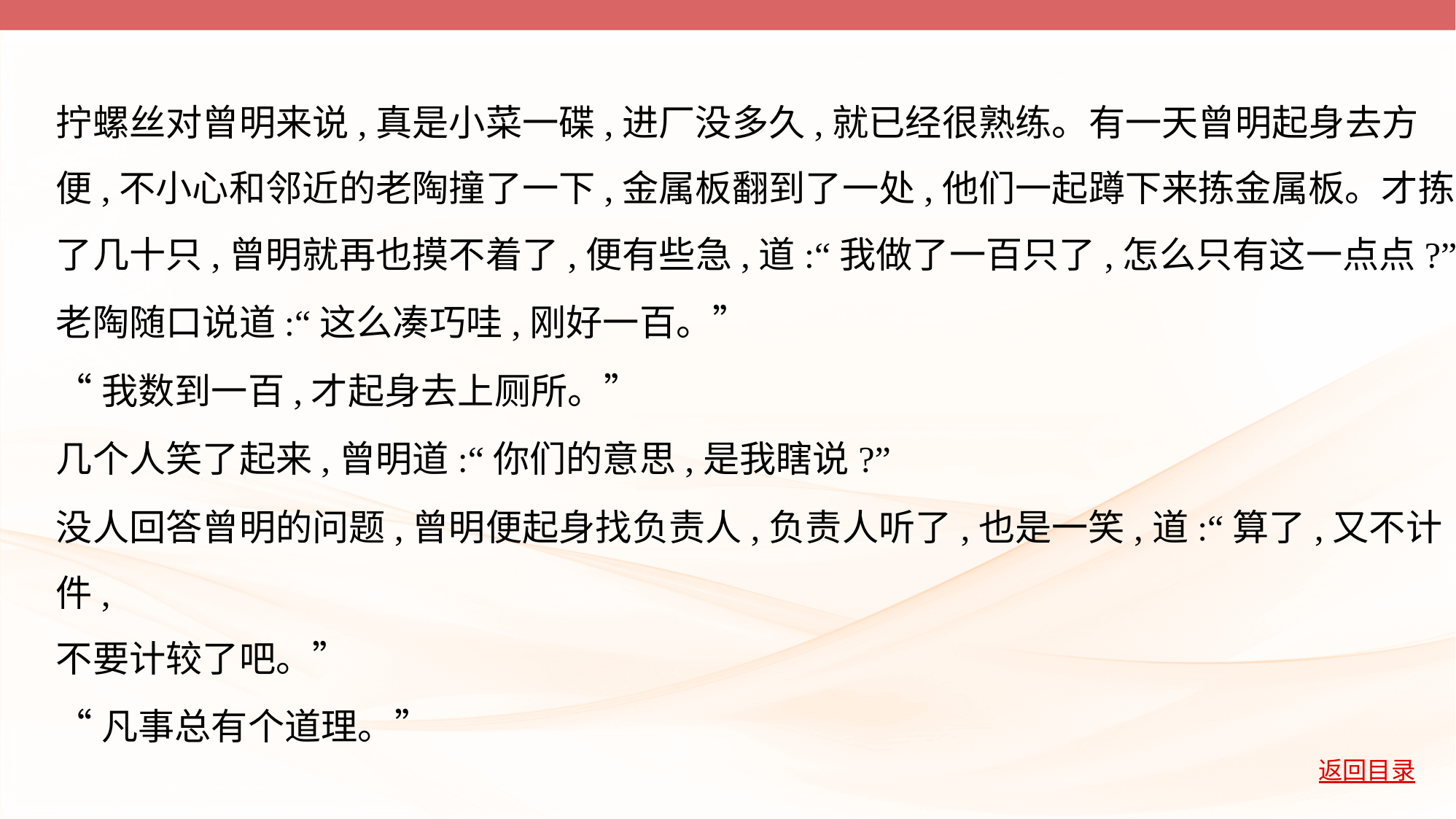

拧螺丝对曾明来说,真是小菜一碟,进厂没多久,就已经很熟练。有一天曾明起身去方
便,不小心和邻近的老陶撞了一下,金属板翻到了一处,他们一起蹲下来拣金属板。才拣
了几十只,曾明就再也摸不着了,便有些急,道:“我做了一百只了,怎么只有这一点点?”
老陶随口说道:“这么凑巧哇,刚好一百。”
“我数到一百,才起身去上厕所。”
几个人笑了起来,曾明道:“你们的意思,是我瞎说?”
没人回答曾明的问题,曾明便起身找负责人,负责人听了,也是一笑,道:“算了,又不计件,
不要计较了吧。”
“凡事总有个道理。”